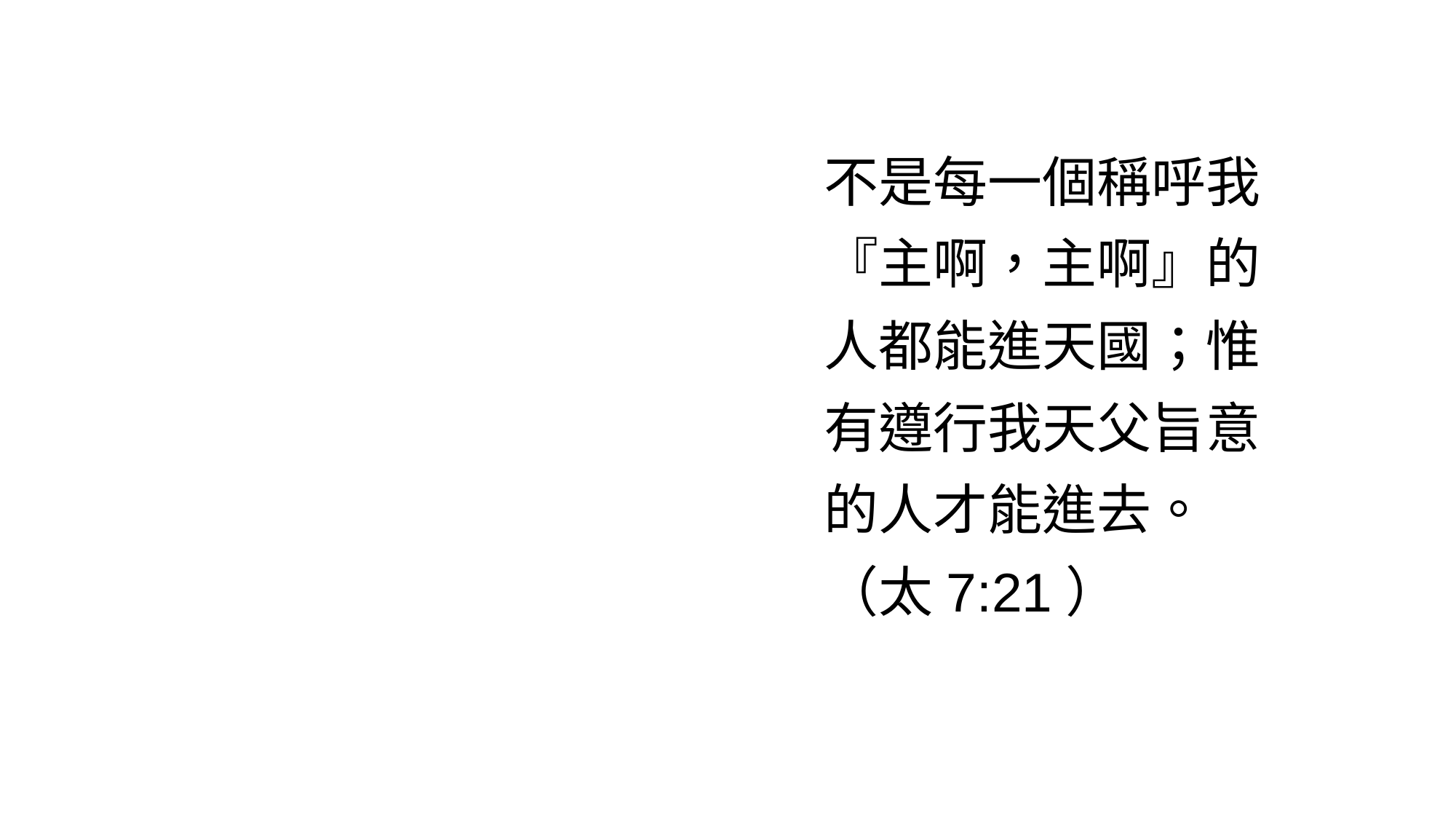

不是每一個稱呼我『主啊，主啊』的人都能進天國；惟有遵行我天父旨意的人才能進去。（太7:21）